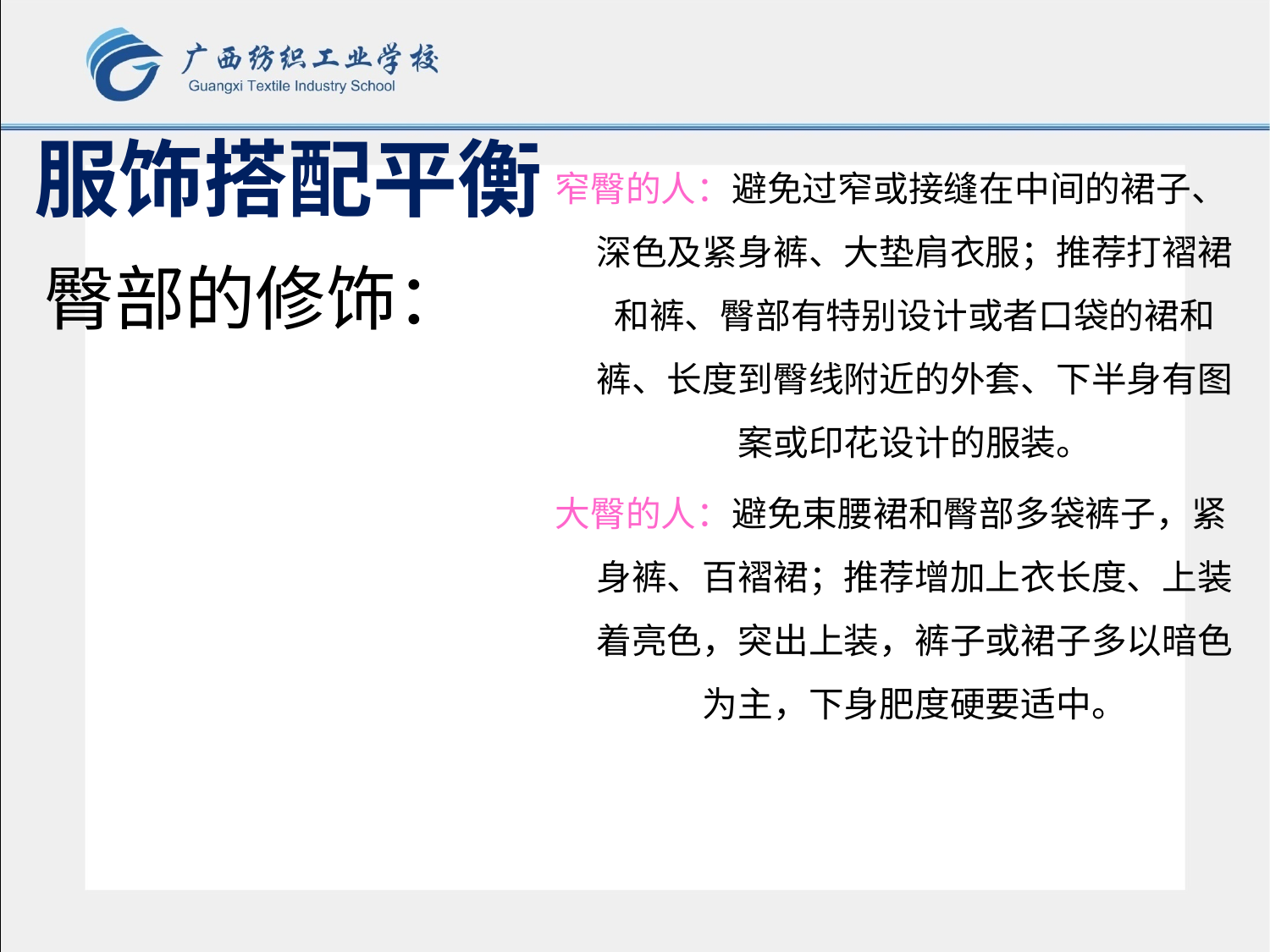

# 服饰搭配平衡
窄臀的人：避免过窄或接缝在中间的裙子、深色及紧身裤、大垫肩衣服；推荐打褶裙和裤、臀部有特别设计或者口袋的裙和裤、长度到臀线附近的外套、下半身有图案或印花设计的服装。
大臀的人：避免束腰裙和臀部多袋裤子，紧身裤、百褶裙；推荐增加上衣长度、上装着亮色，突出上装，裤子或裙子多以暗色为主，下身肥度硬要适中。
臀部的修饰：